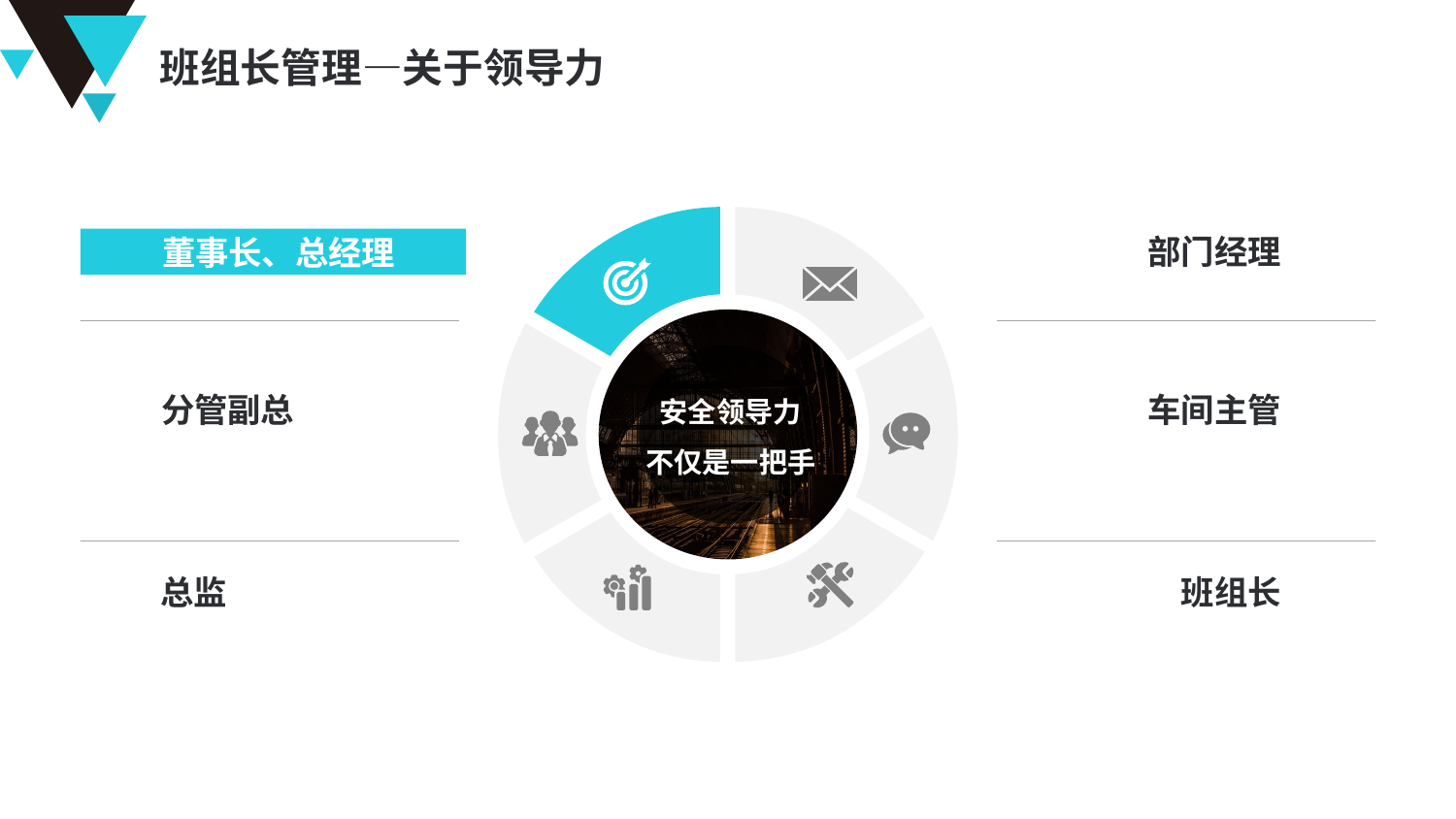

班组长管理—关于领导力

部门经理
董事长、总经理
安全领导力
不仅是一把手
分管副总
车间主管
总监
班组长